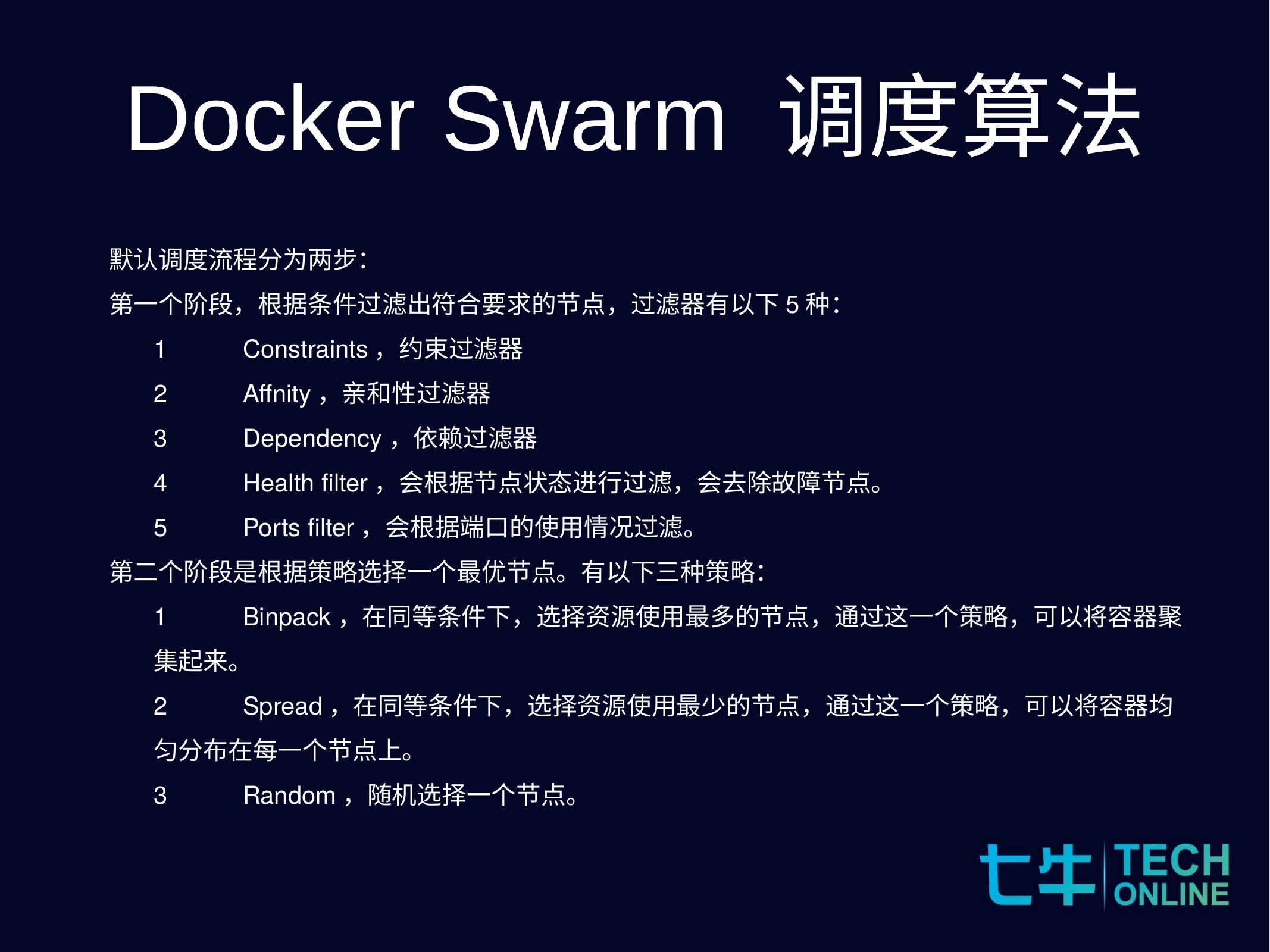

Docker Swarm 调度算法
默认调度流程分为两步：
第一个阶段，根据条件过滤出符合要求的节点，过滤器有以下5种：
	1	Constraints，约束过滤器
	2	Affnity，亲和性过滤器
	3	Dependency，依赖过滤器
	4	Health filter，会根据节点状态进行过滤，会去除故障节点。
	5	Ports filter，会根据端口的使用情况过滤。
第二个阶段是根据策略选择一个最优节点。有以下三种策略：
	1	Binpack，在同等条件下，选择资源使用最多的节点，通过这一个策略，可以将容器聚集起来。
	2	Spread，在同等条件下，选择资源使用最少的节点，通过这一个策略，可以将容器均匀分布在每一个节点上。
	3	Random，随机选择一个节点。